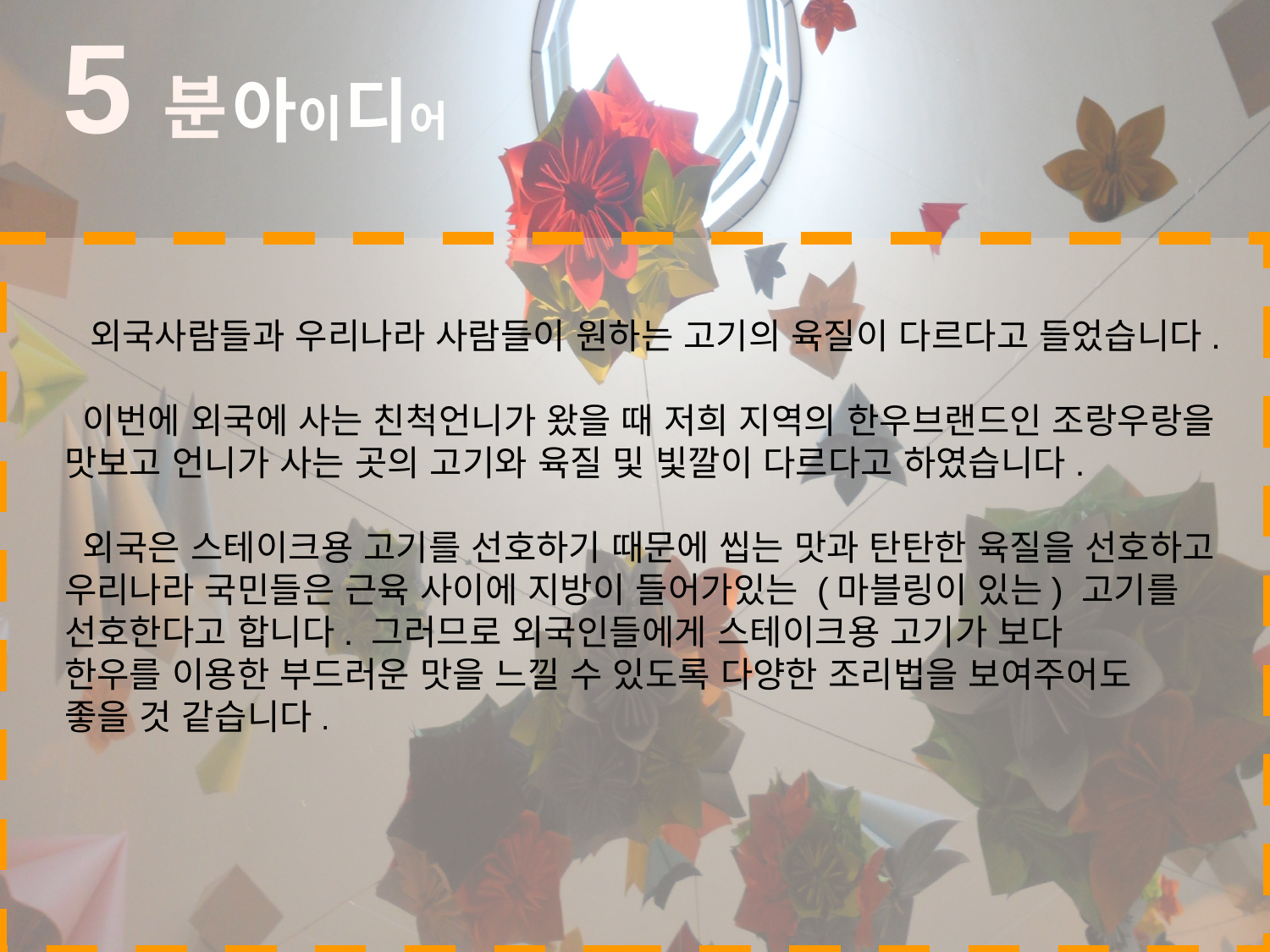

5분
아이디어

  외국사람들과 우리나라 사람들이 원하는 고기의 육질이 다르다고 들었습니다.

 이번에 외국에 사는 친척언니가 왔을 때 저희 지역의 한우브랜드인 조랑우랑을
맛보고 언니가 사는 곳의 고기와 육질 및 빛깔이 다르다고 하였습니다.

 외국은 스테이크용 고기를 선호하기 때문에 씹는 맛과 탄탄한 육질을 선호하고
우리나라 국민들은 근육 사이에 지방이 들어가있는 (마블링이 있는) 고기를
선호한다고 합니다. 그러므로 외국인들에게 스테이크용 고기가 보다
한우를 이용한 부드러운 맛을 느낄 수 있도록 다양한 조리법을 보여주어도
좋을 것 같습니다.